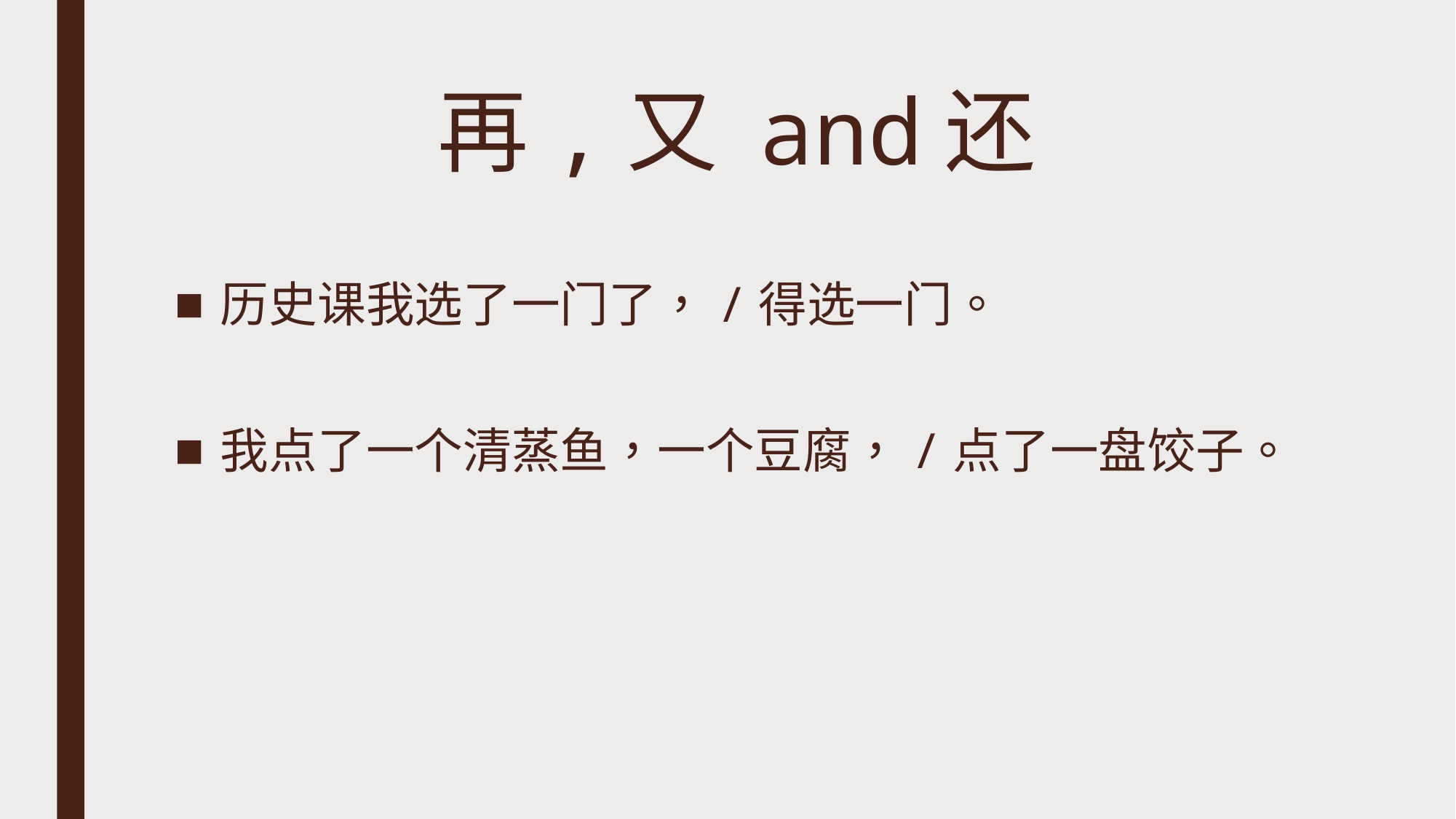

# 再,又 and还
历史课我选了一门了，/得选一门。

我点了一个清蒸鱼，一个豆腐，/点了一盘饺子。